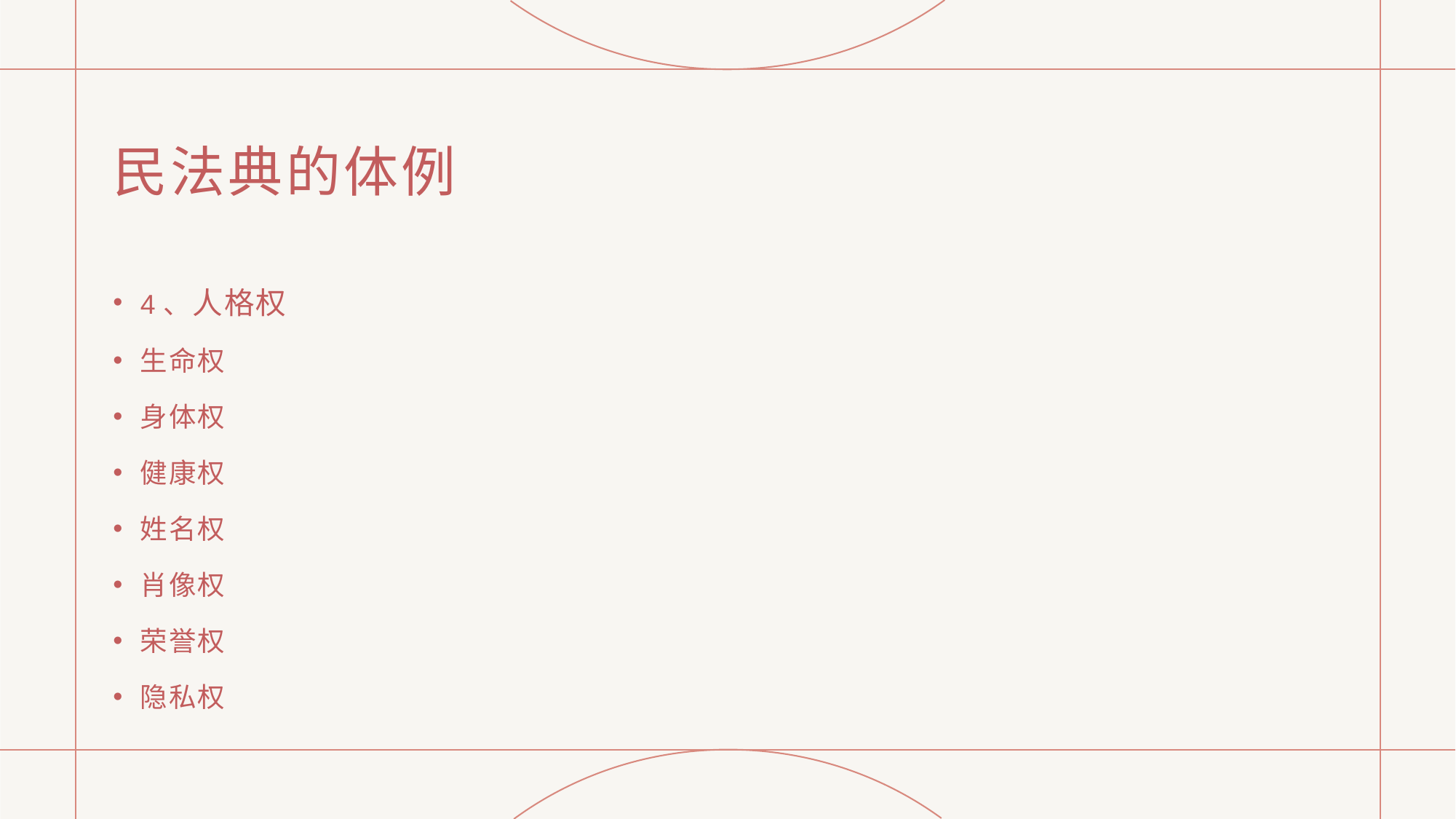

# 民法典的体例
4、人格权
生命权
身体权
健康权
姓名权
肖像权
荣誉权
隐私权